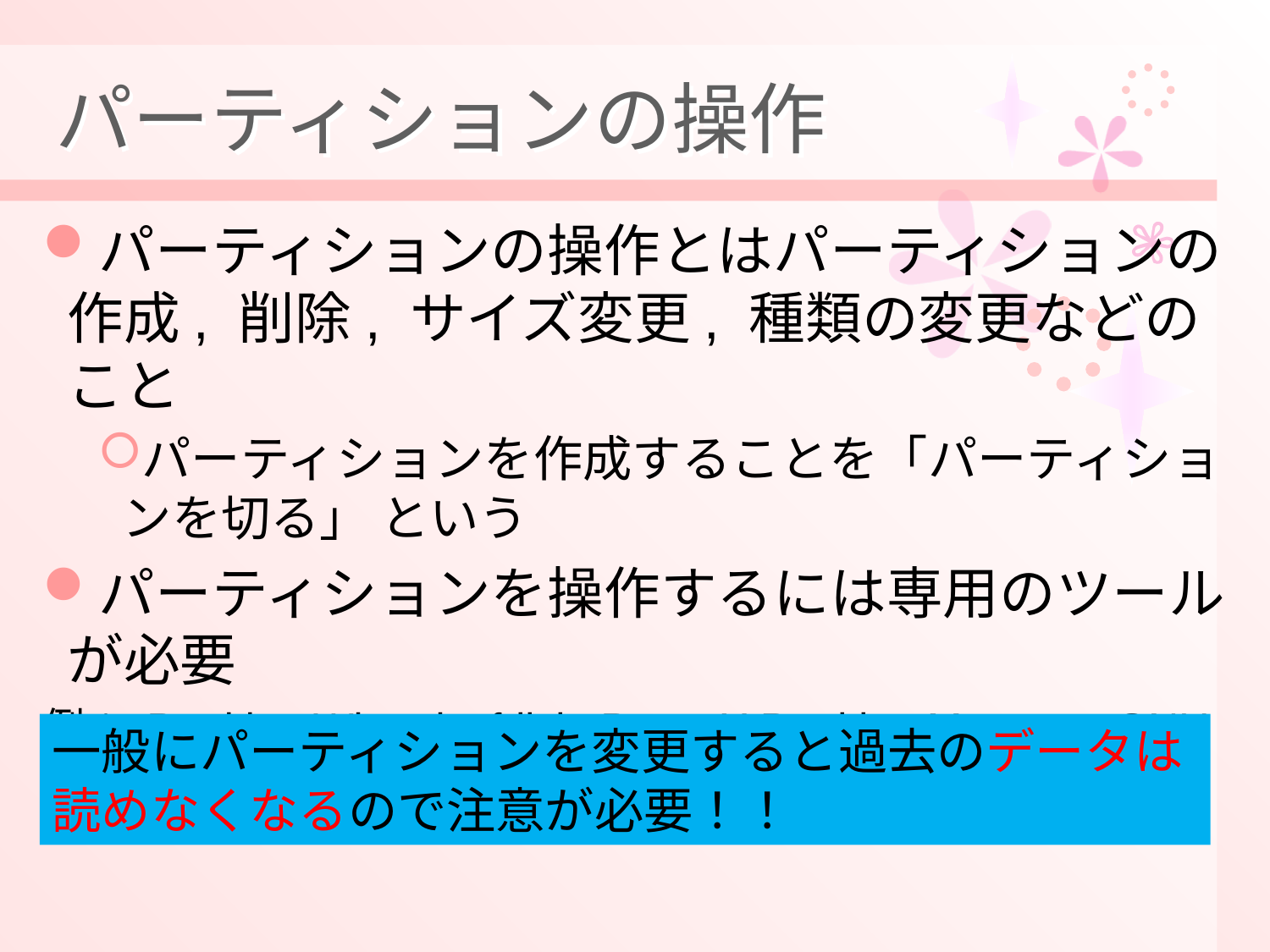

# パーティションの操作
パーティションの操作とはパーティションの作成, 削除, サイズ変更, 種類の変更などのこと
パーティションを作成することを「パーティションを切る」 という
パーティションを操作するには専用のツールが必要
例； Partition Wizard, cfdisk, PowerX Partition Manager, GNU Parted

一般にパーティションを変更すると過去のデータは読めなくなるので注意が必要！！